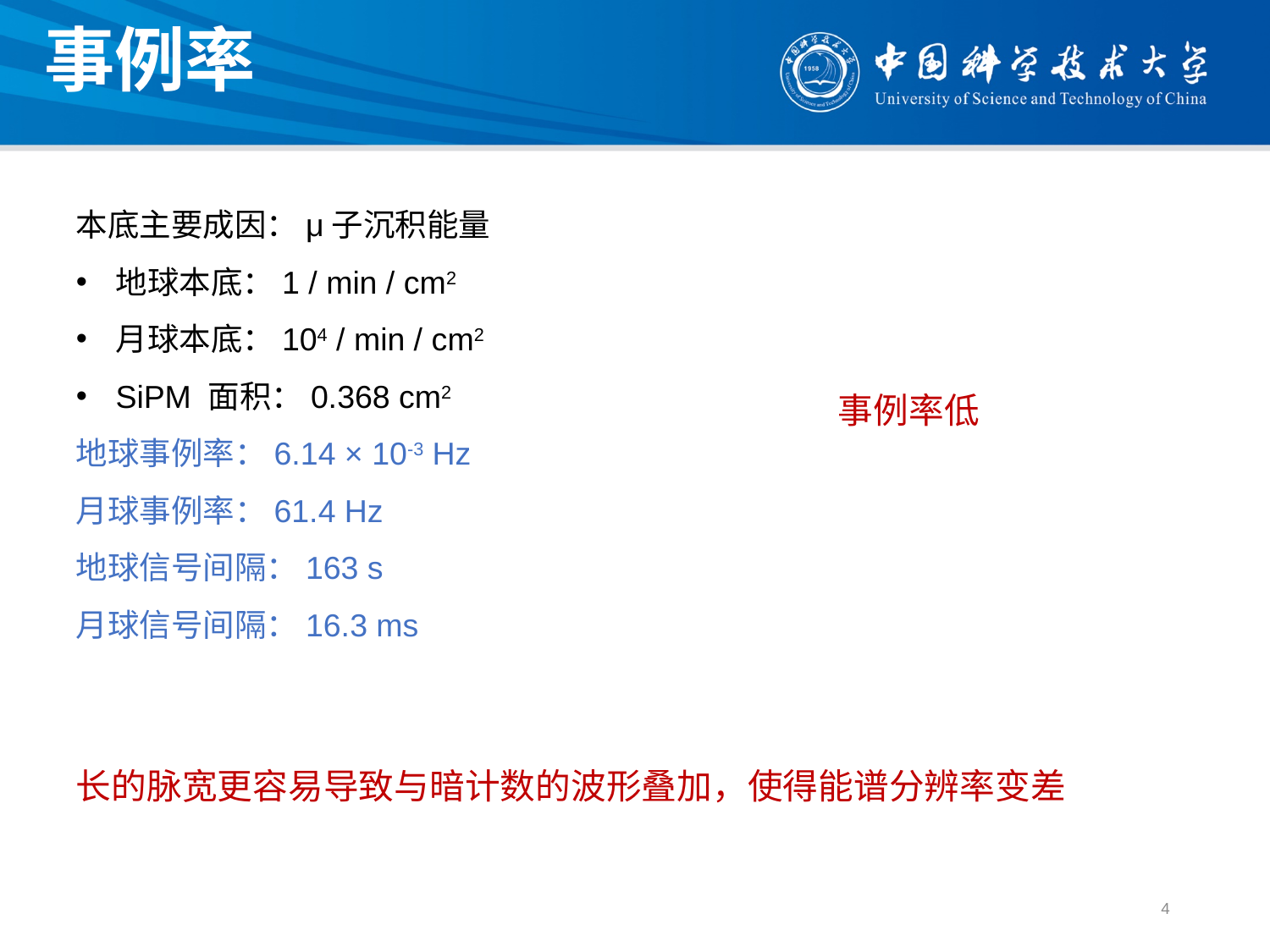

事例率
本底主要成因：μ子沉积能量
地球本底：1 / min / cm2
月球本底：104 / min / cm2
SiPM 面积：0.368 cm2
地球事例率：6.14 × 10-3 Hz
月球事例率：61.4 Hz
地球信号间隔：163 s
月球信号间隔：16.3 ms
事例率低
长的脉宽更容易导致与暗计数的波形叠加，使得能谱分辨率变差
4